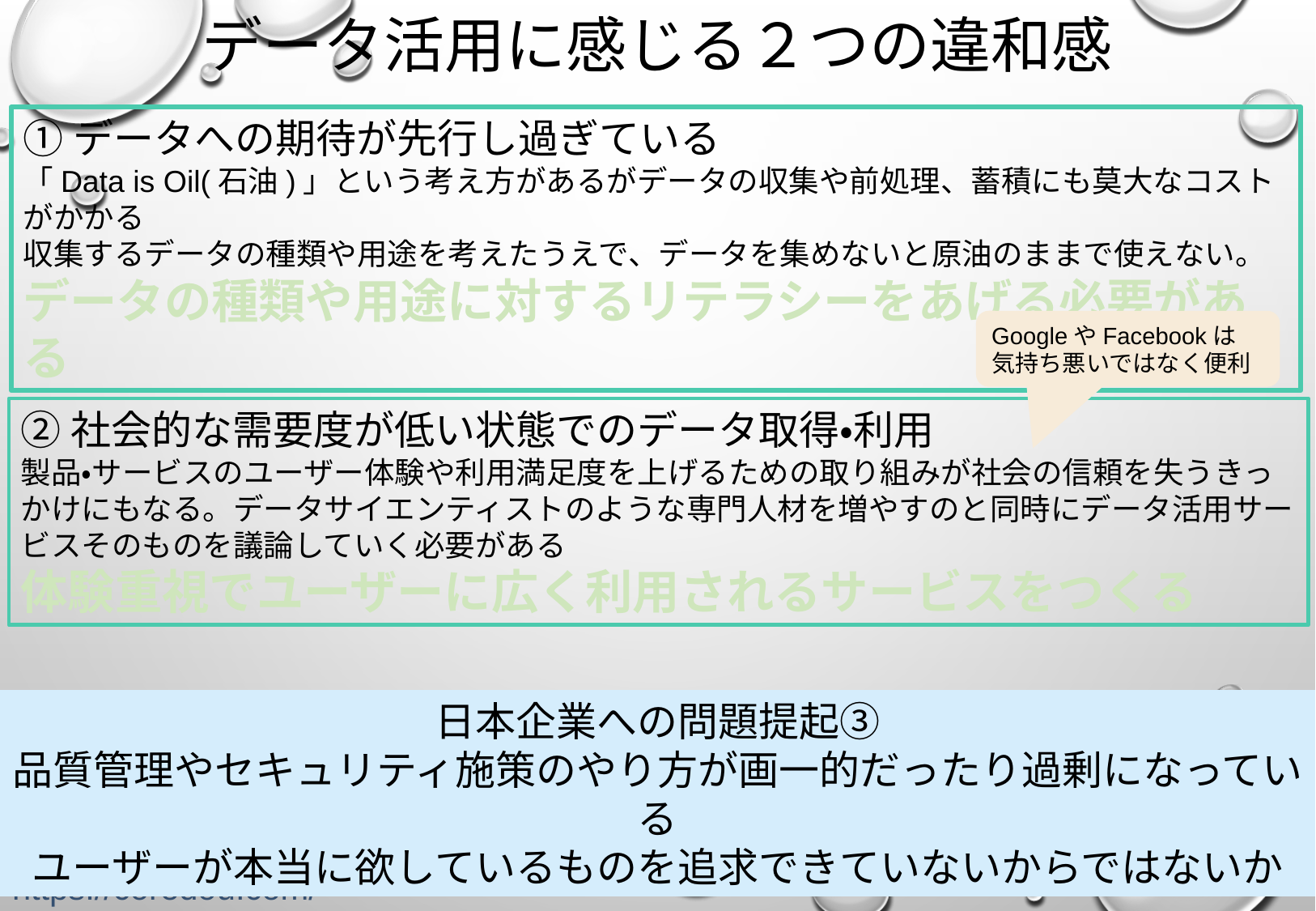

# データ活用に感じる２つの違和感
①データへの期待が先行し過ぎている
「Data is Oil(石油)」という考え方があるがデータの収集や前処理、蓄積にも莫大なコストがかかる
収集するデータの種類や用途を考えたうえで、データを集めないと原油のままで使えない。
データの種類や用途に対するリテラシーをあげる必要がある
GoogleやFacebookは
気持ち悪いではなく便利
②社会的な需要度が低い状態でのデータ取得・利用
製品・サービスのユーザー体験や利用満足度を上げるための取り組みが社会の信頼を失うきっかけにもなる。データサイエンティストのような専門人材を増やすのと同時にデータ活用サービスそのものを議論していく必要がある
体験重視でユーザーに広く利用されるサービスをつくる
日本企業への問題提起③
品質管理やセキュリティ施策のやり方が画一的だったり過剰になっている
ユーザーが本当に欲しているものを追求できていないからではないか
https://coredou.com/